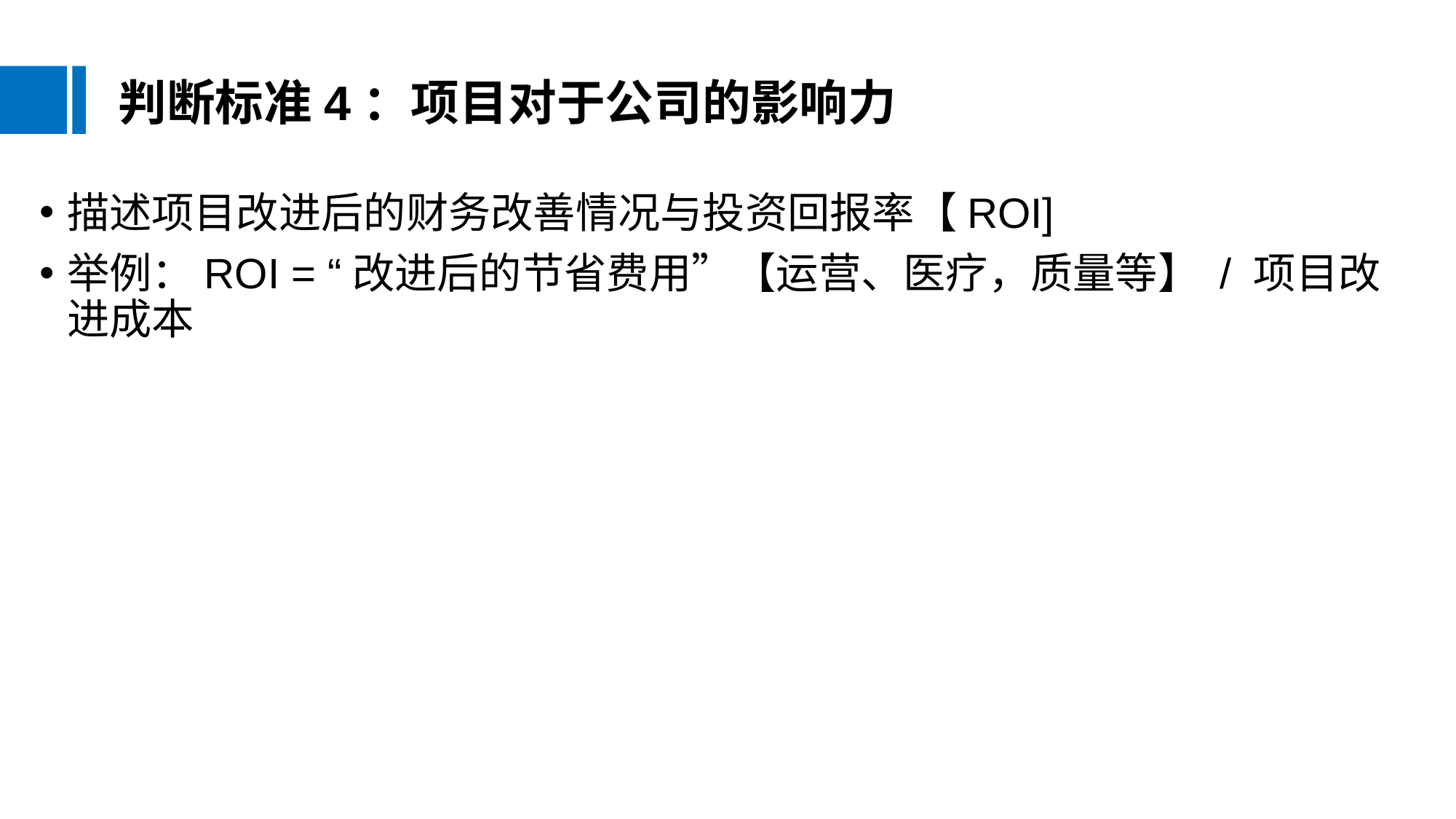

判断标准4：项目对于公司的影响力
描述项目改进后的财务改善情况与投资回报率【ROI]
举例：ROI = “改进后的节省费用”【运营、医疗，质量等】 / 项目改进成本